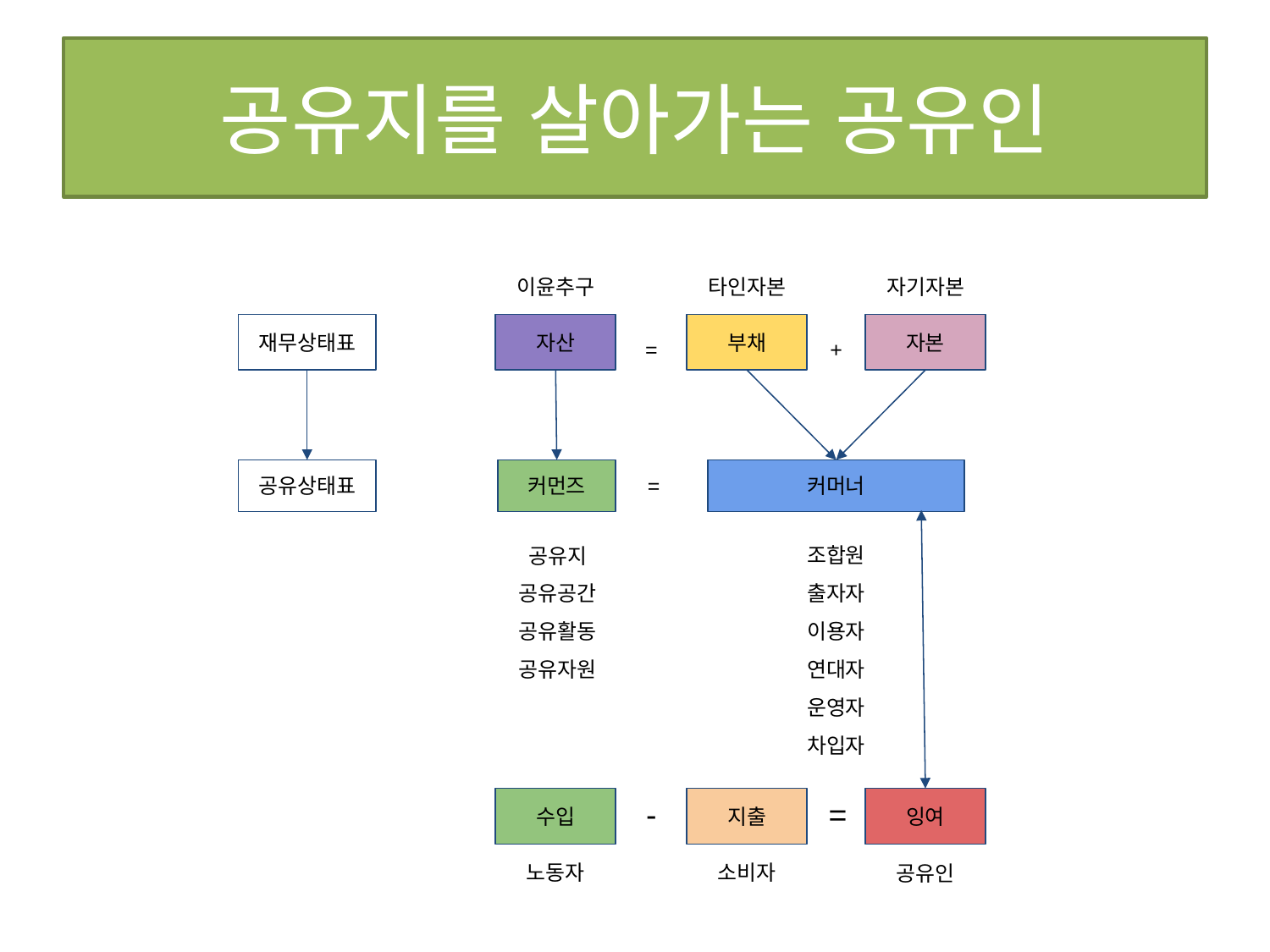

# 공유지를 살아가는 공유인
이윤추구
타인자본
자기자본
부채
자본
자산
=
+
재무상태표
커머너
=
커먼즈
공유상태표
조합원
출자자
이용자
연대자
운영자
차입자
공유지
공유공간
공유활동
공유자원

-
=
수입
지출
잉여
노동자
소비자
공유인